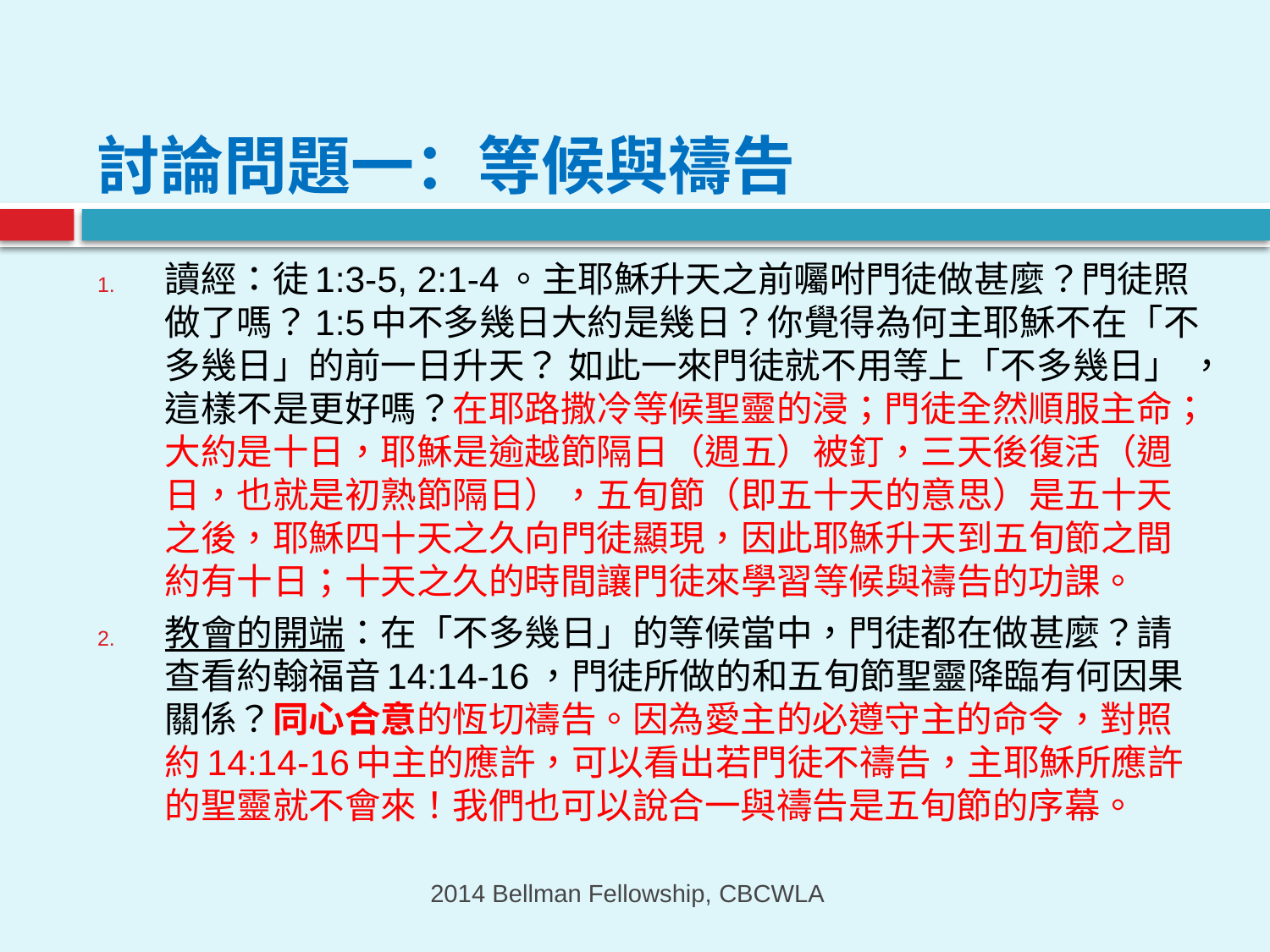

# 討論問題一：等候與禱告
讀經：徒1:3-5, 2:1-4。主耶穌升天之前囑咐門徒做甚麼？門徒照做了嗎？1:5中不多幾日大約是幾日？你覺得為何主耶穌不在「不多幾日」的前一日升天？ 如此一來門徒就不用等上「不多幾日」 ，這樣不是更好嗎？在耶路撒冷等候聖靈的浸；門徒全然順服主命；大約是十日，耶穌是逾越節隔日（週五）被釘，三天後復活（週日，也就是初熟節隔日），五旬節（即五十天的意思）是五十天之後，耶穌四十天之久向門徒顯現，因此耶穌升天到五旬節之間約有十日；十天之久的時間讓門徒來學習等候與禱告的功課。
教會的開端：在「不多幾日」的等候當中，門徒都在做甚麼？請查看約翰福音14:14-16，門徒所做的和五旬節聖靈降臨有何因果關係？同心合意的恆切禱告。因為愛主的必遵守主的命令，對照約14:14-16中主的應許，可以看出若門徒不禱告，主耶穌所應許的聖靈就不會來！我們也可以說合一與禱告是五旬節的序幕。
2014 Bellman Fellowship, CBCWLA